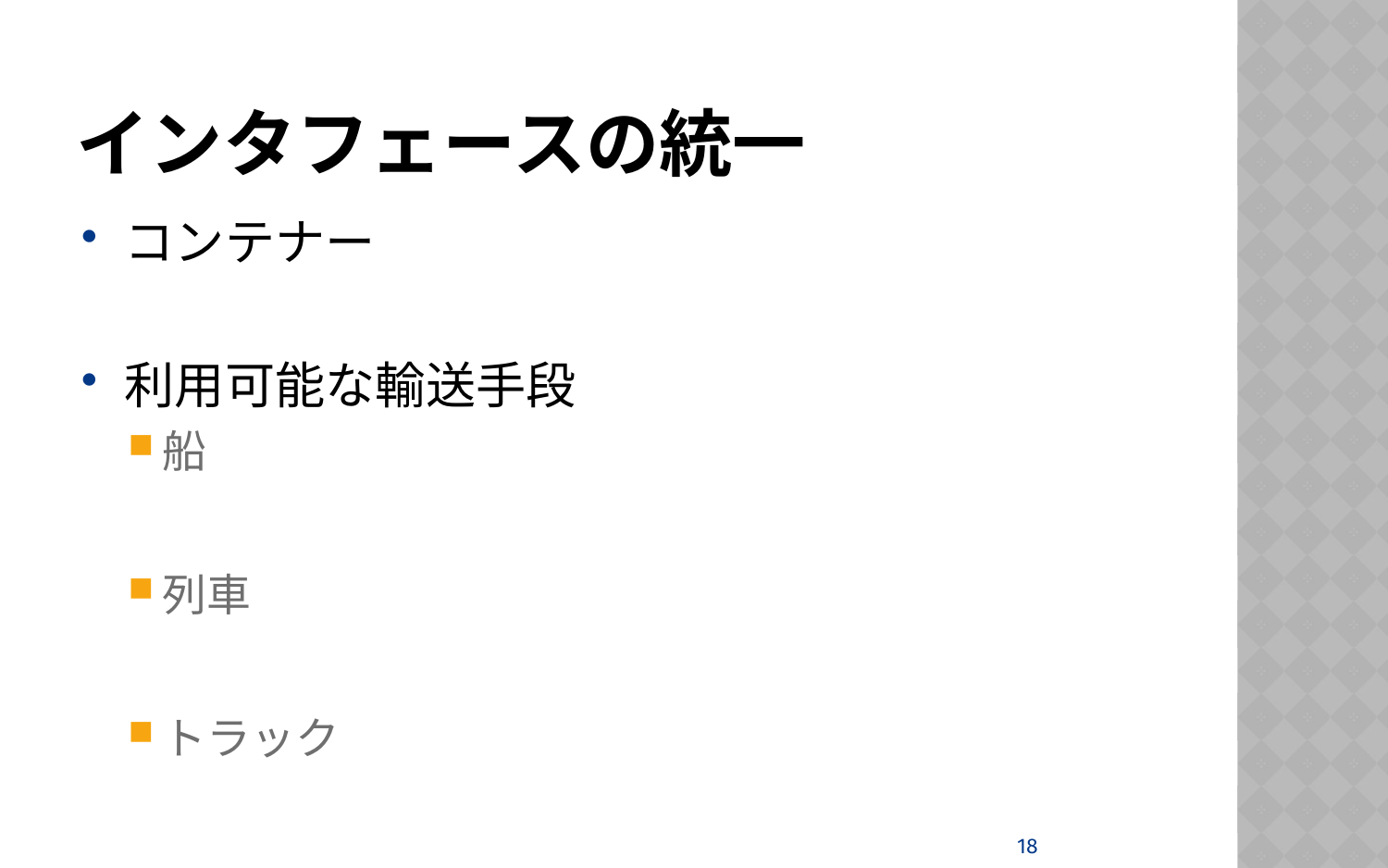

# インタフェースの統一
コンテナー

利用可能な輸送手段
船

列車

トラック
18